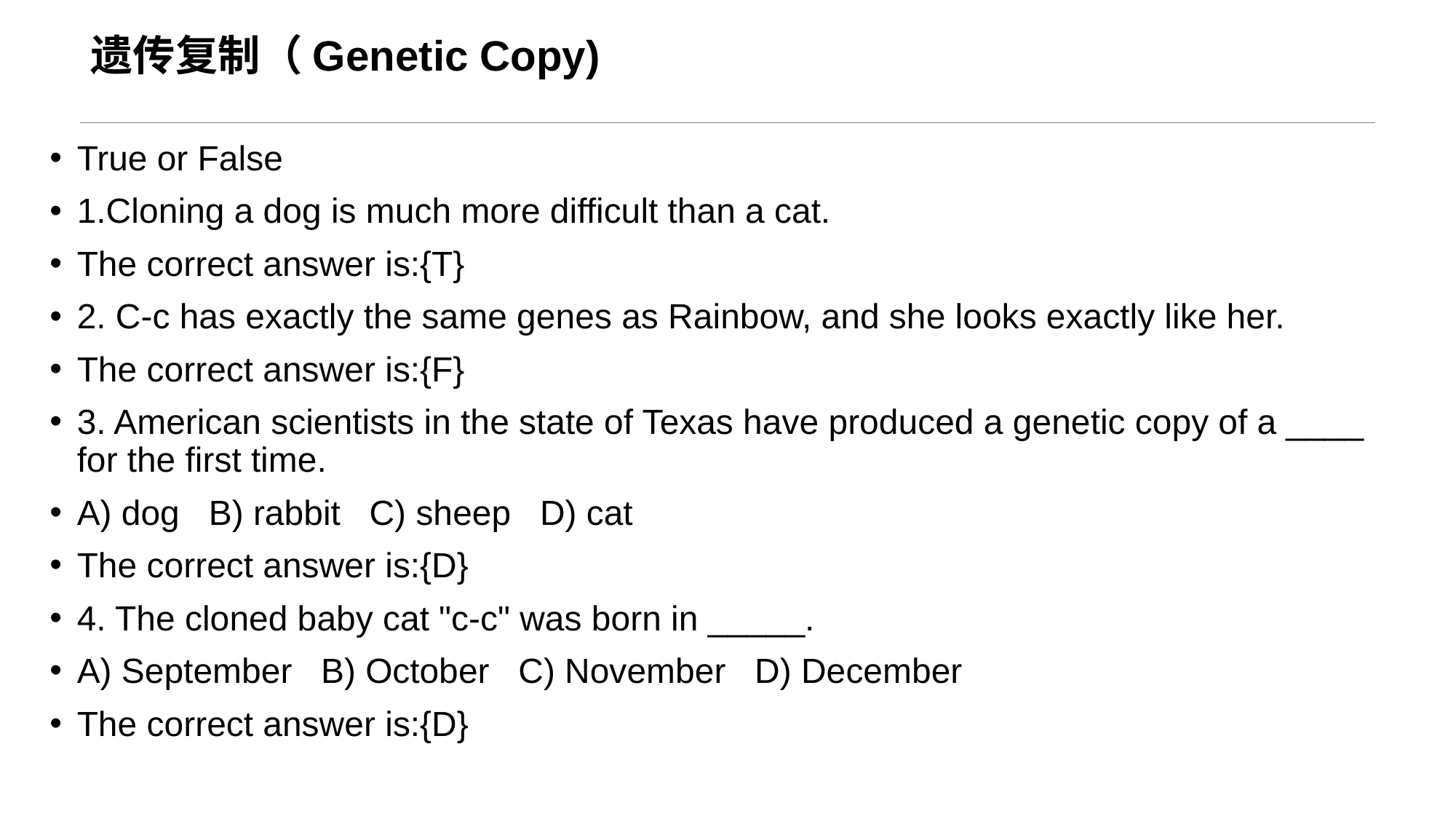

# 遗传复制（Genetic Copy)
True or False
1.Cloning a dog is much more difficult than a cat.
The correct answer is:{T}
2. C-c has exactly the same genes as Rainbow, and she looks exactly like her.
The correct answer is:{F}
3. American scientists in the state of Texas have produced a genetic copy of a ____ for the first time.
A) dog   B) rabbit   C) sheep   D) cat
The correct answer is:{D}
4. The cloned baby cat "c-c" was born in _____.
A) September   B) October   C) November   D) December
The correct answer is:{D}

36